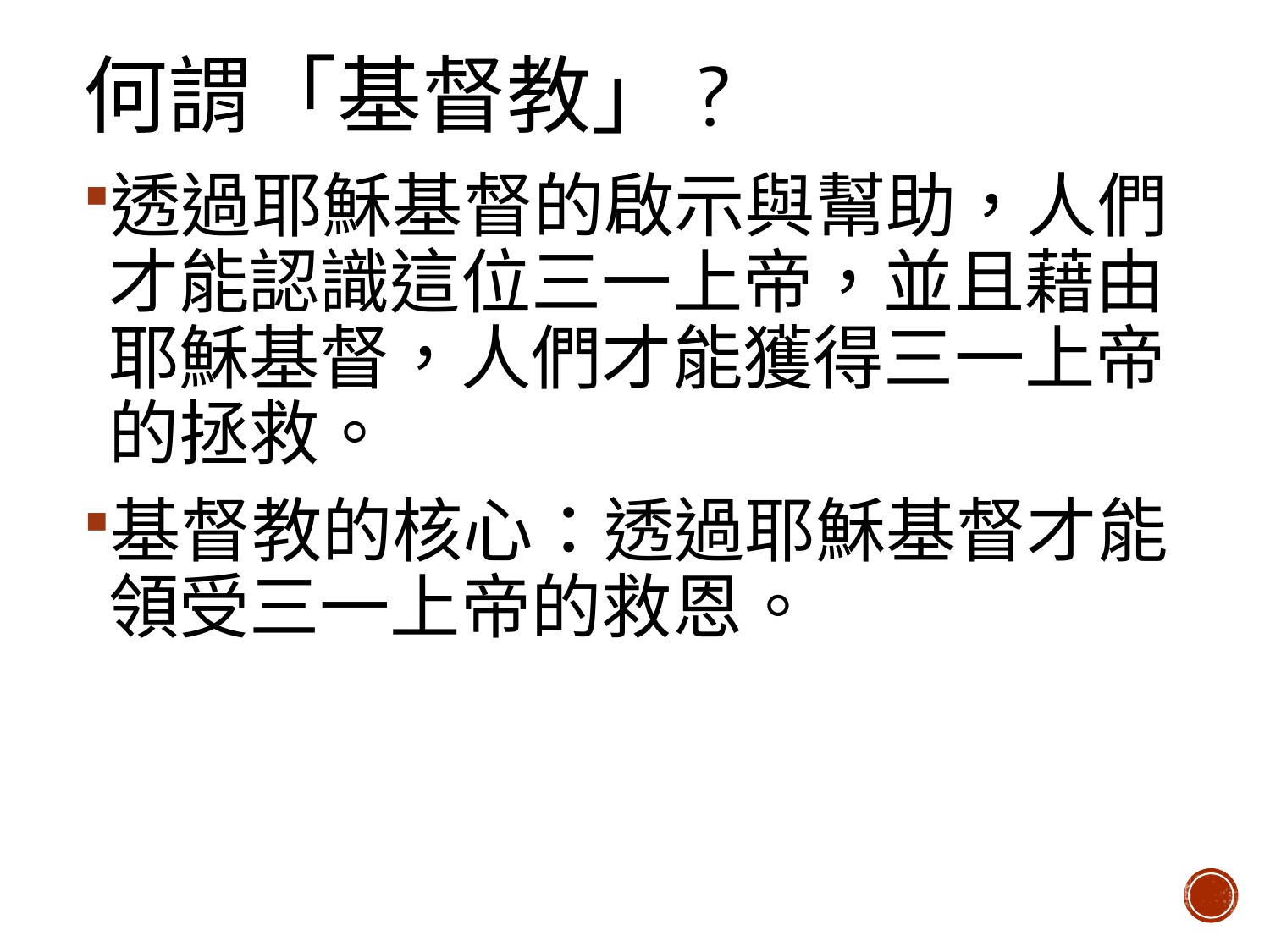

# 何謂「基督教」?
透過耶穌基督的啟示與幫助，人們才能認識這位三一上帝，並且藉由耶穌基督，人們才能獲得三一上帝的拯救。
基督教的核心：透過耶穌基督才能領受三一上帝的救恩。